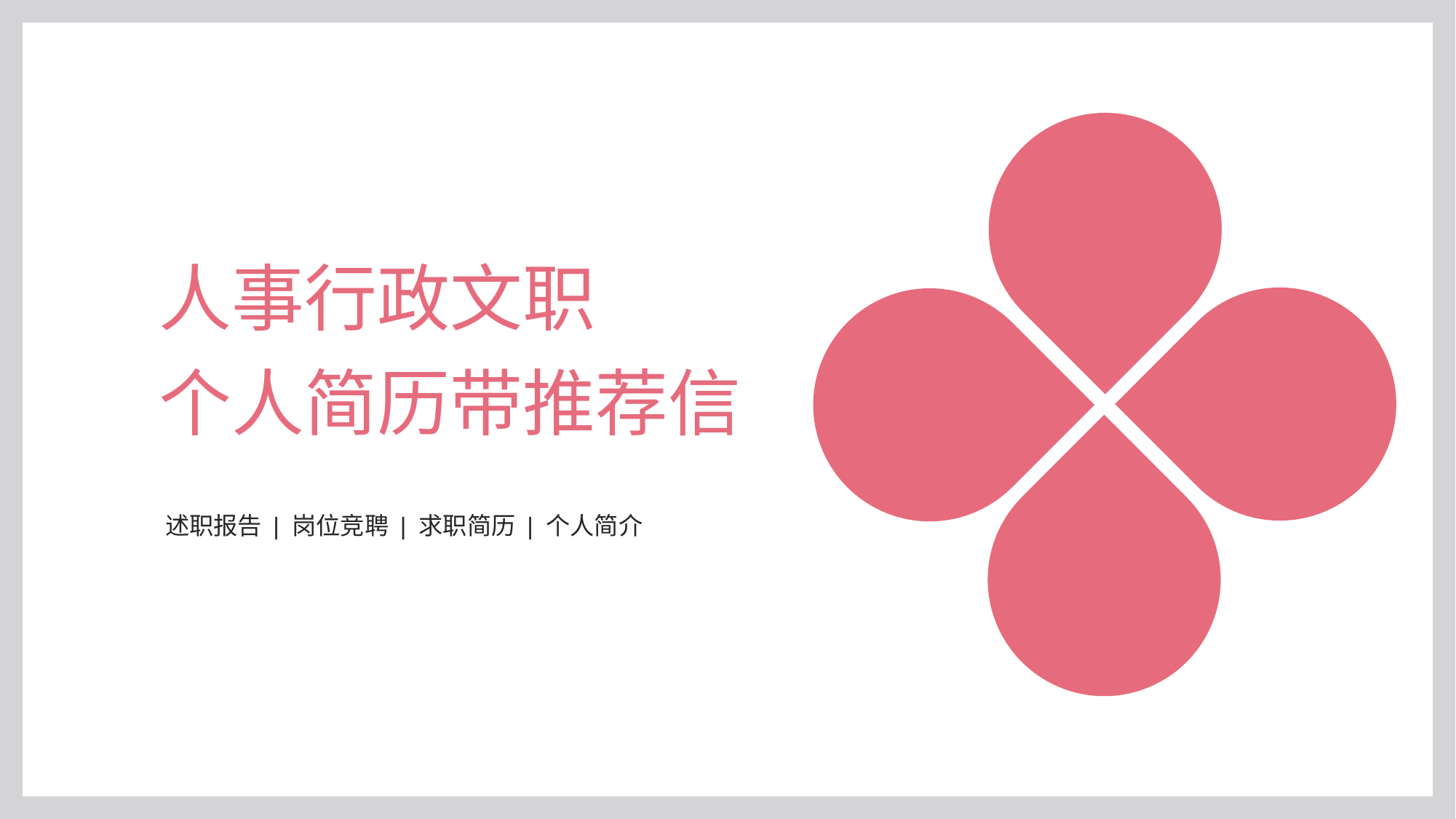

人事行政文职
个人简历带推荐信
述职报告 | 岗位竞聘 | 求职简历 | 个人简介